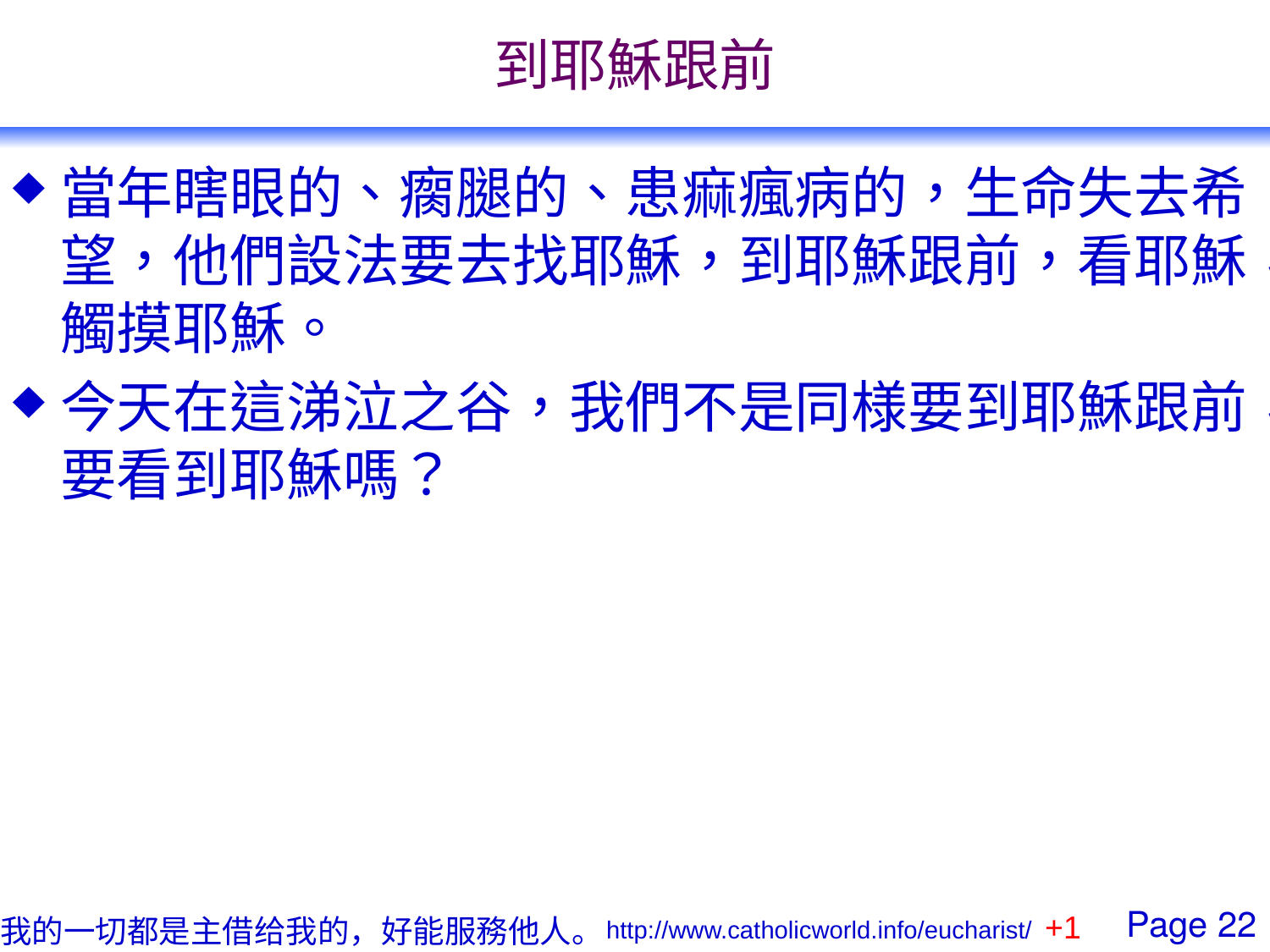

# 到耶穌跟前
當年瞎眼的、瘸腿的、患痲瘋病的，生命失去希望，他們設法要去找耶穌，到耶穌跟前，看耶穌，觸摸耶穌。
今天在這涕泣之谷，我們不是同様要到耶穌跟前，要看到耶穌嗎？
+1